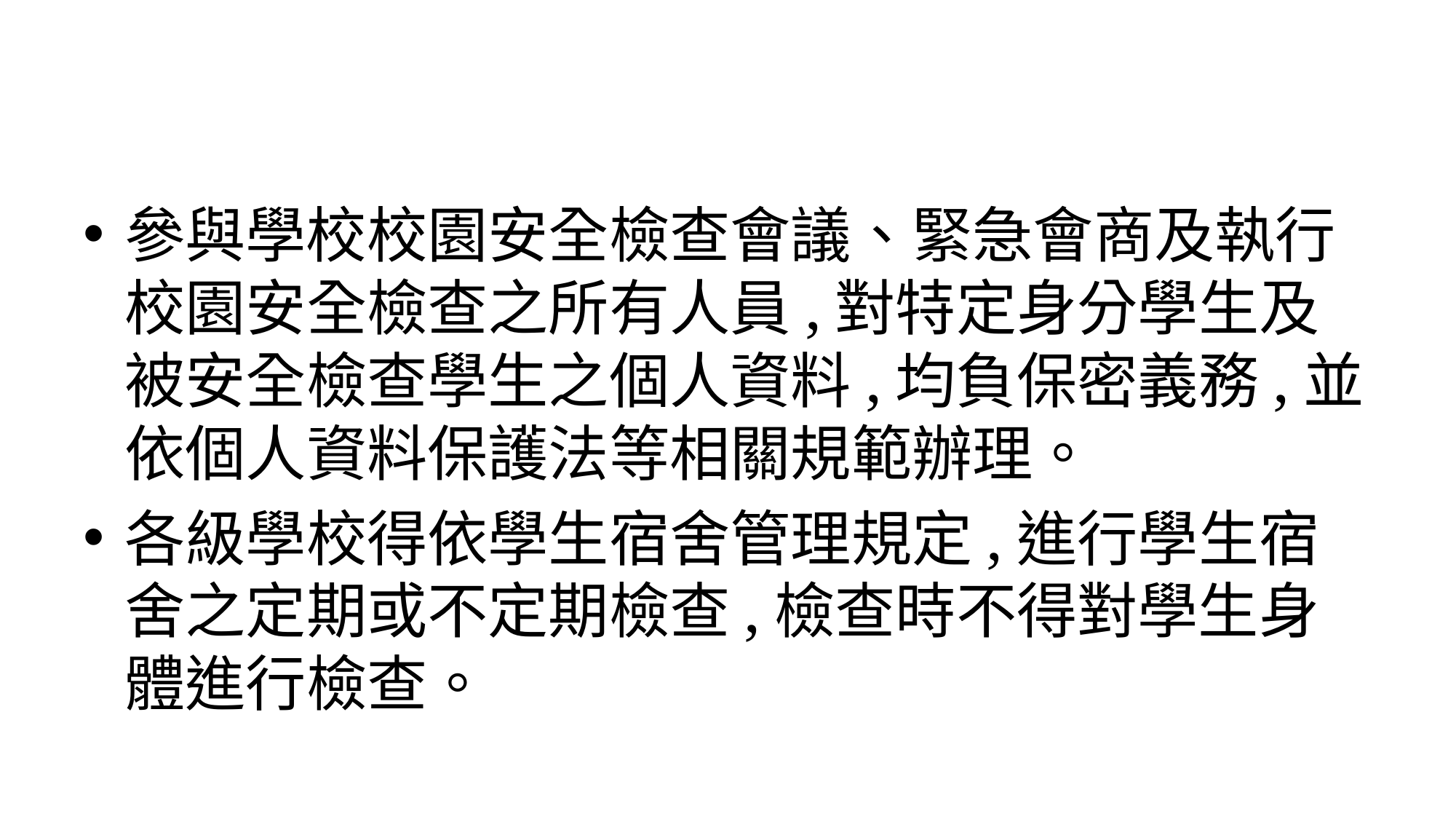

#
參與學校校園安全檢查會議、緊急會商及執行校園安全檢查之所有人員,對特定身分學生及被安全檢查學生之個人資料,均負保密義務,並依個人資料保護法等相關規範辦理。
各級學校得依學生宿舍管理規定,進行學生宿舍之定期或不定期檢查,檢查時不得對學生身體進行檢查。